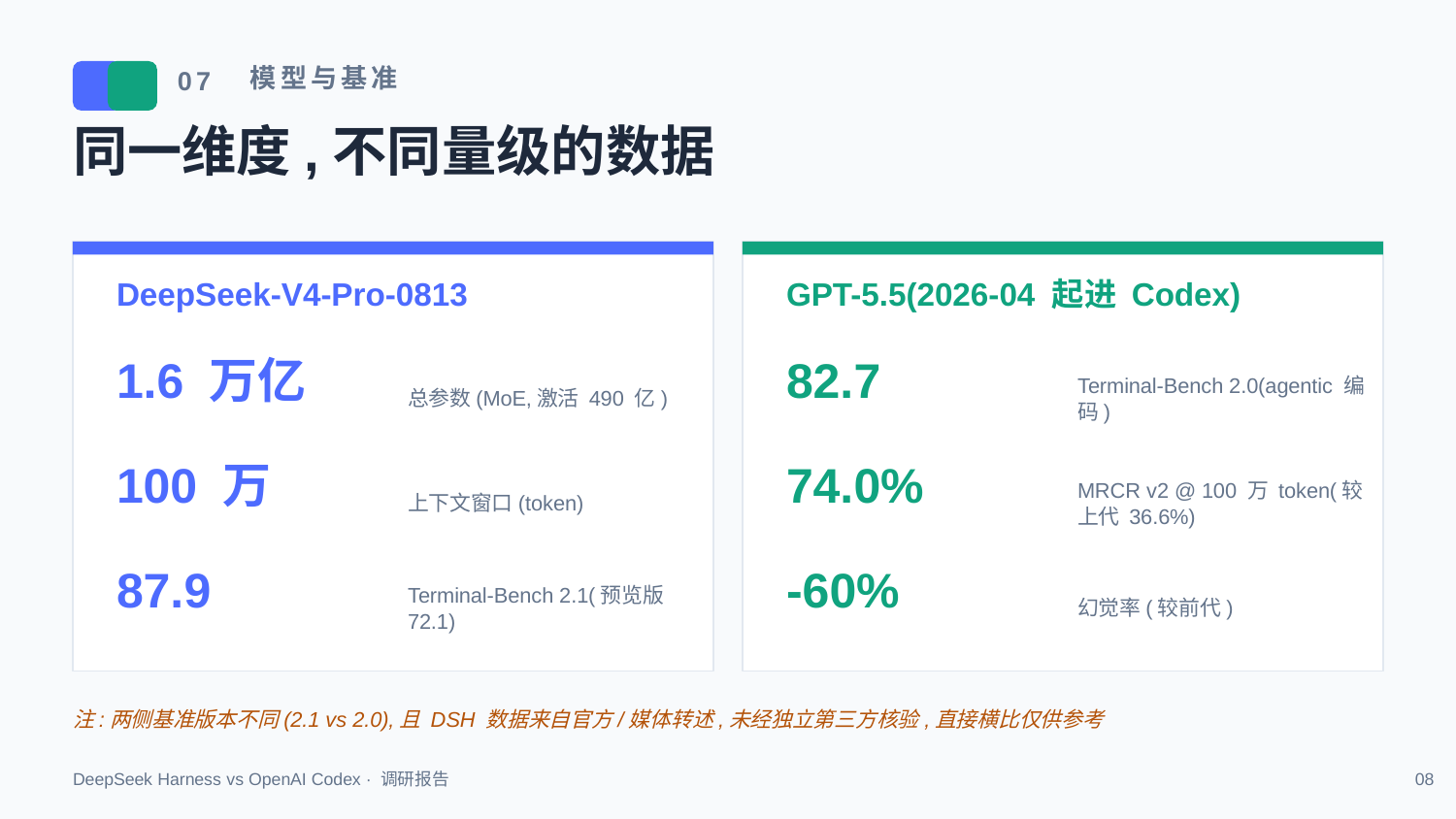

模型与基准
07
同一维度,不同量级的数据

DeepSeek-V4-Pro-0813
GPT-5.5(2026-04 起进 Codex)
1.6 万亿
82.7
总参数(MoE,激活 490 亿)
Terminal-Bench 2.0(agentic 编码)
100 万
74.0%
上下文窗口(token)
MRCR v2 @ 100 万 token(较上代 36.6%)
87.9
-60%
Terminal-Bench 2.1(预览版 72.1)
幻觉率(较前代)
注:两侧基准版本不同(2.1 vs 2.0),且 DSH 数据来自官方/媒体转述,未经独立第三方核验,直接横比仅供参考
DeepSeek Harness vs OpenAI Codex · 调研报告
08